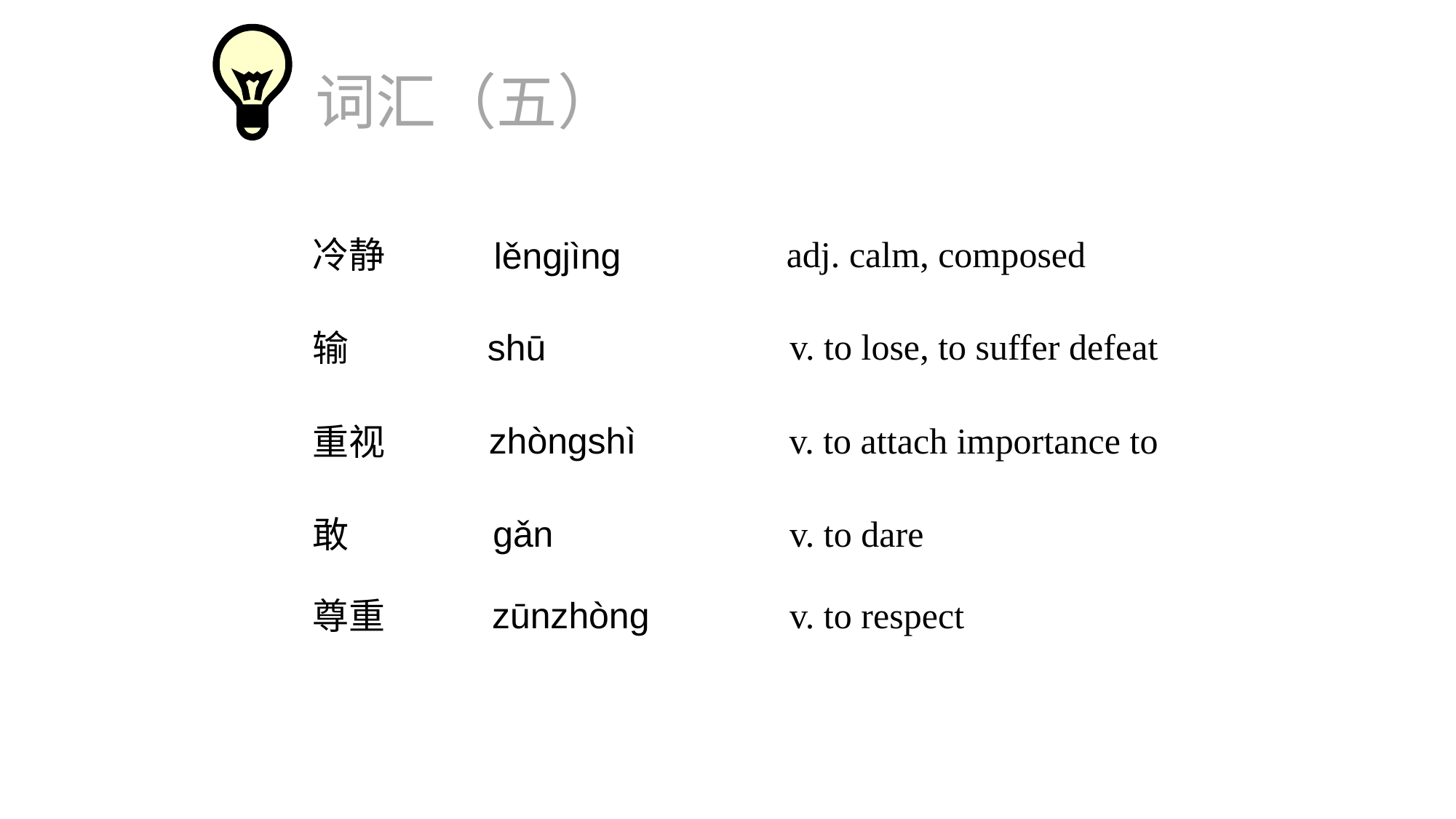

词汇（五）
adj. calm, composed
冷静
lěngjìng
v. to lose, to suffer defeat
shū
输
zhòngshì
v. to attach importance to
重视
gǎn
v. to dare
敢
zūnzhòng
v. to respect
尊重